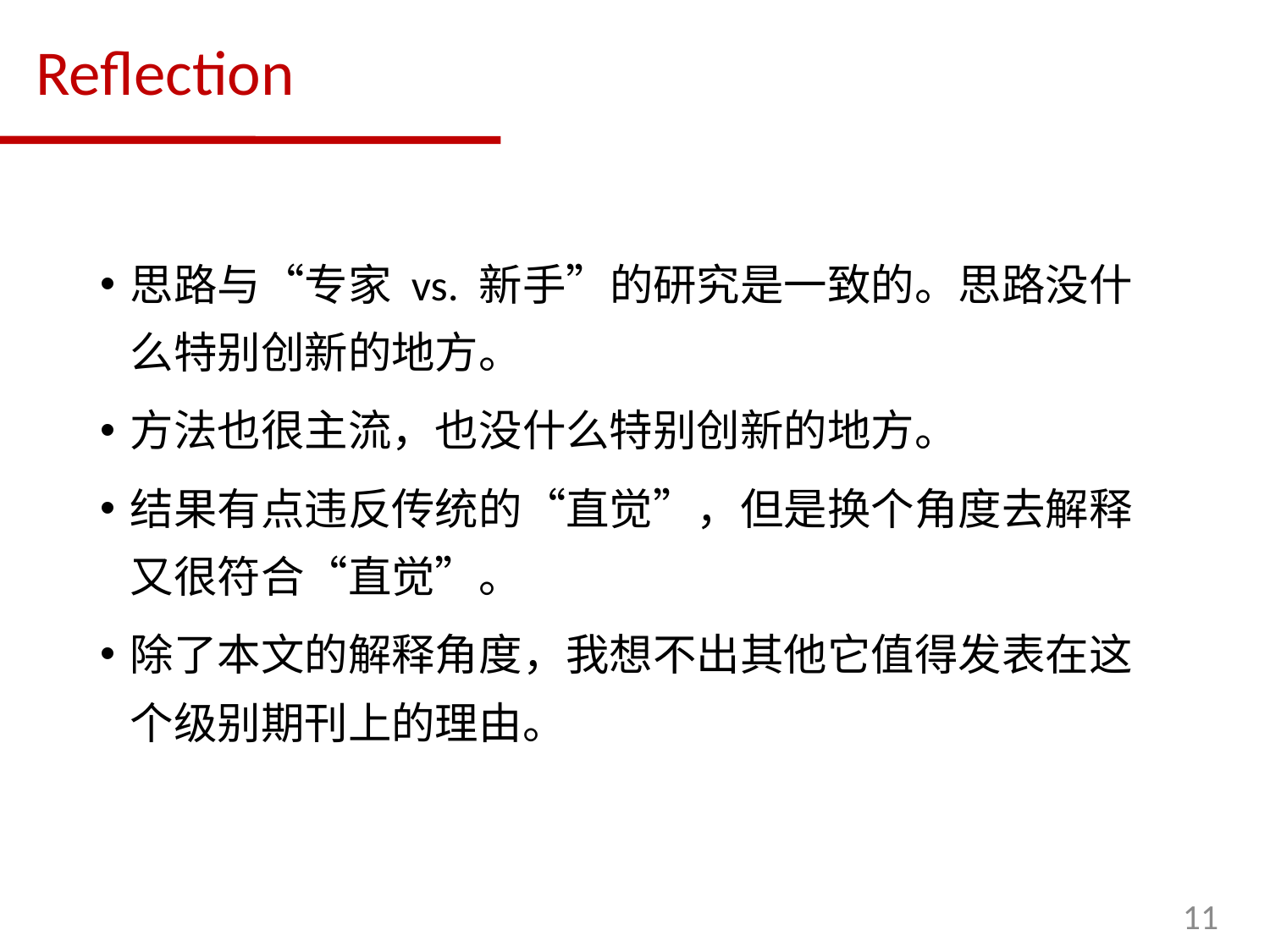

# Reflection
思路与“专家 vs. 新手”的研究是一致的。思路没什么特别创新的地方。
方法也很主流，也没什么特别创新的地方。
结果有点违反传统的“直觉”，但是换个角度去解释又很符合“直觉”。
除了本文的解释角度，我想不出其他它值得发表在这个级别期刊上的理由。
11